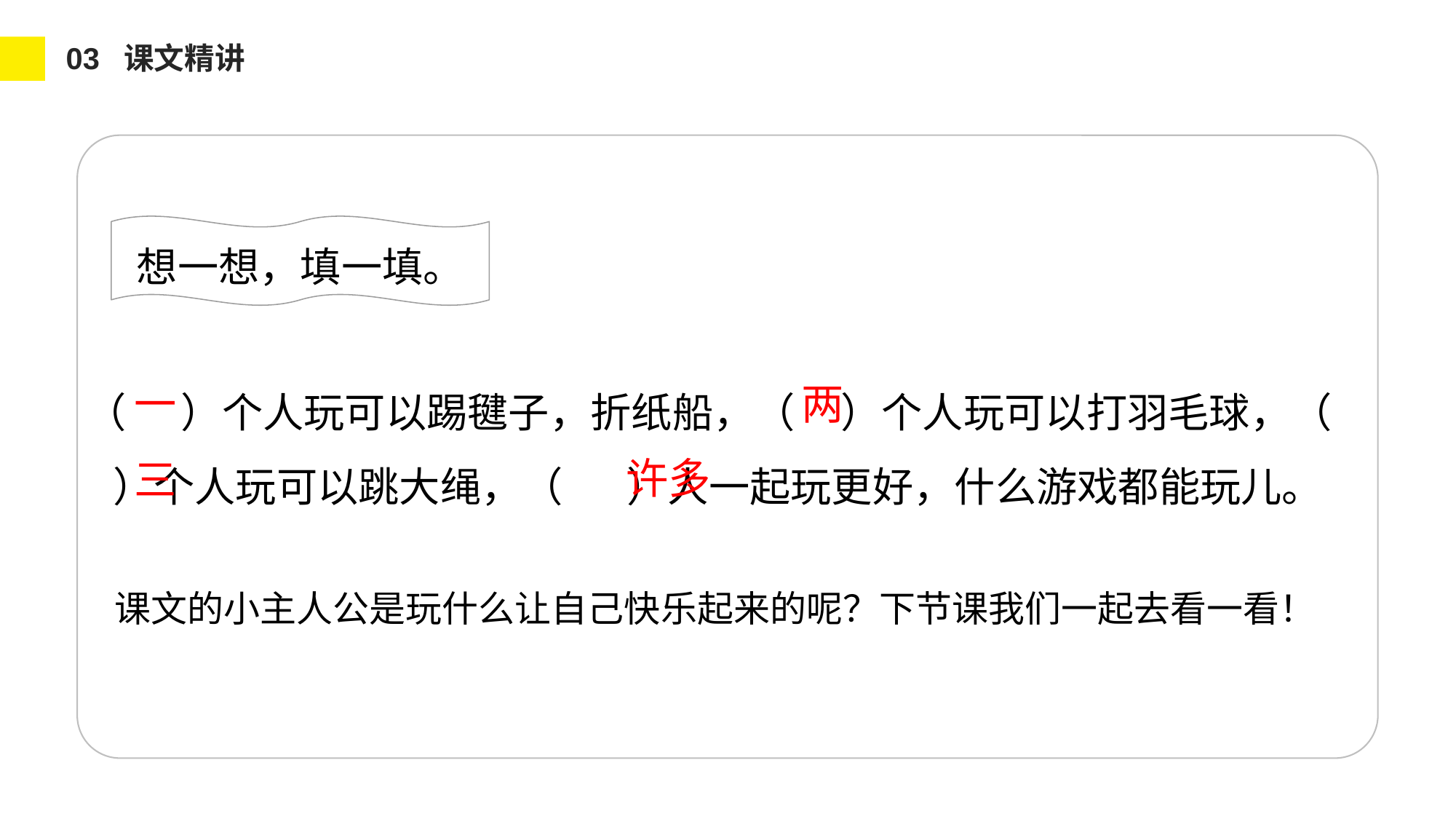

03  课文精讲

想一想，填一填。
（      ）个人玩可以踢毽子，折纸船，（     ）个人玩可以打羽毛球，（      ）个人玩可以跳大绳，（       ）人一起玩更好，什么游戏都能玩儿。
两
一
许多
三
课文的小主人公是玩什么让自己快乐起来的呢？下节课我们一起去看一看！